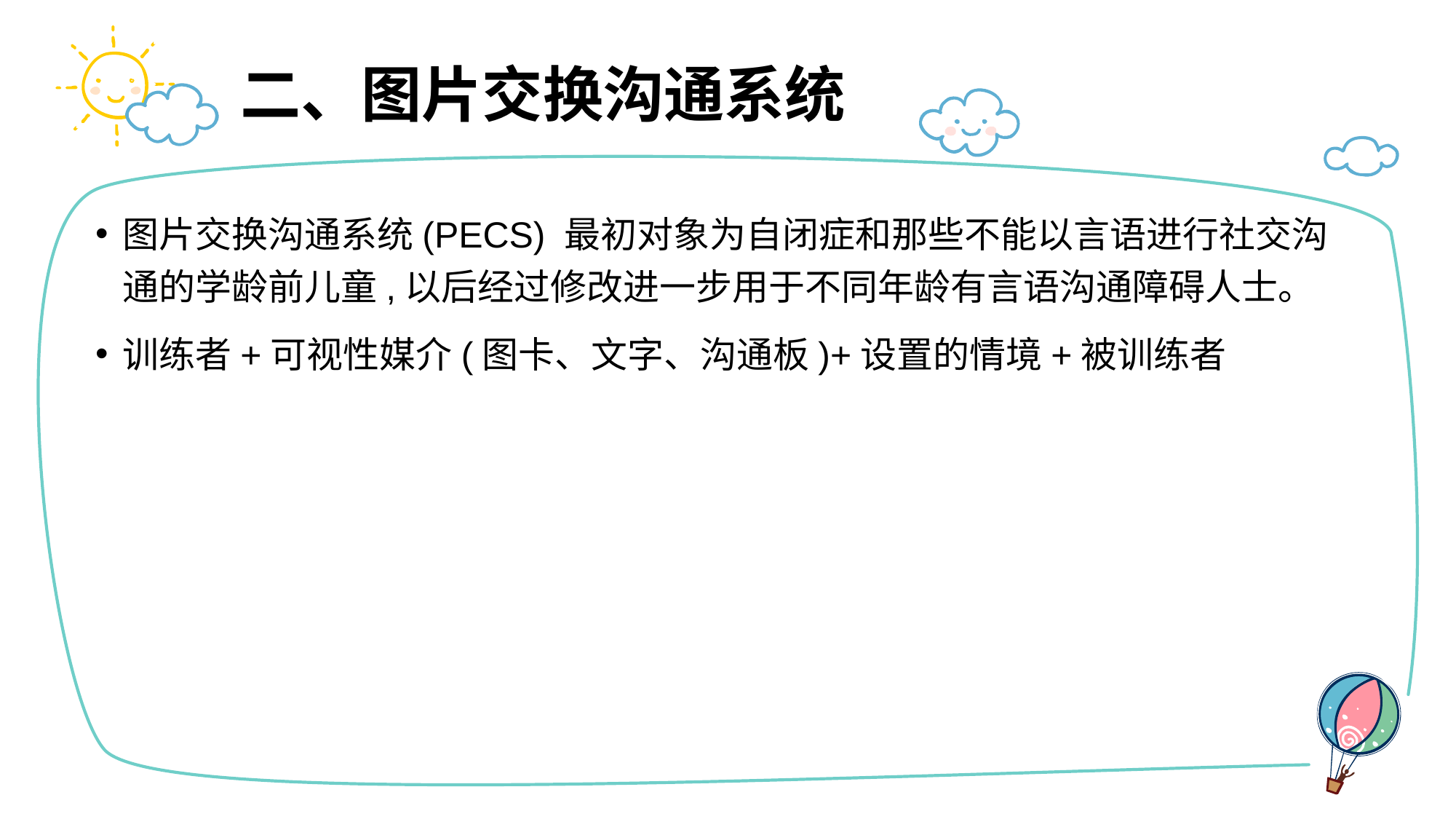

# 二、图片交换沟通系统
图片交换沟通系统(PECS) 最初对象为自闭症和那些不能以言语进行社交沟通的学龄前儿童,以后经过修改进一步用于不同年龄有言语沟通障碍人士。
训练者+可视性媒介(图卡、文字、沟通板)+设置的情境+被训练者